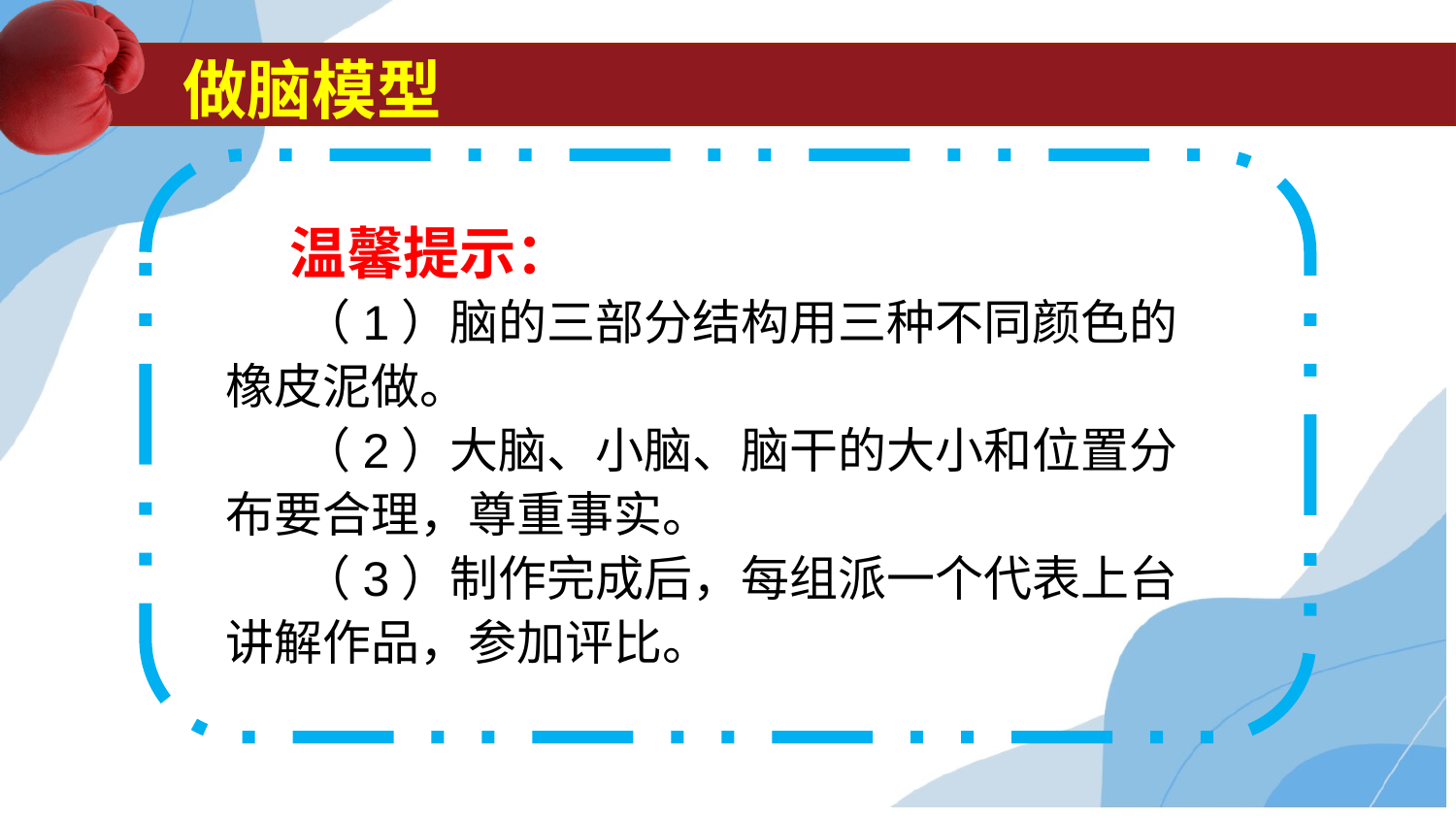

做脑模型

    温馨提示：
      （1）脑的三部分结构用三种不同颜色的橡皮泥做。
      （2）大脑、小脑、脑干的大小和位置分布要合理，尊重事实。
      （3）制作完成后，每组派一个代表上台讲解作品，参加评比。